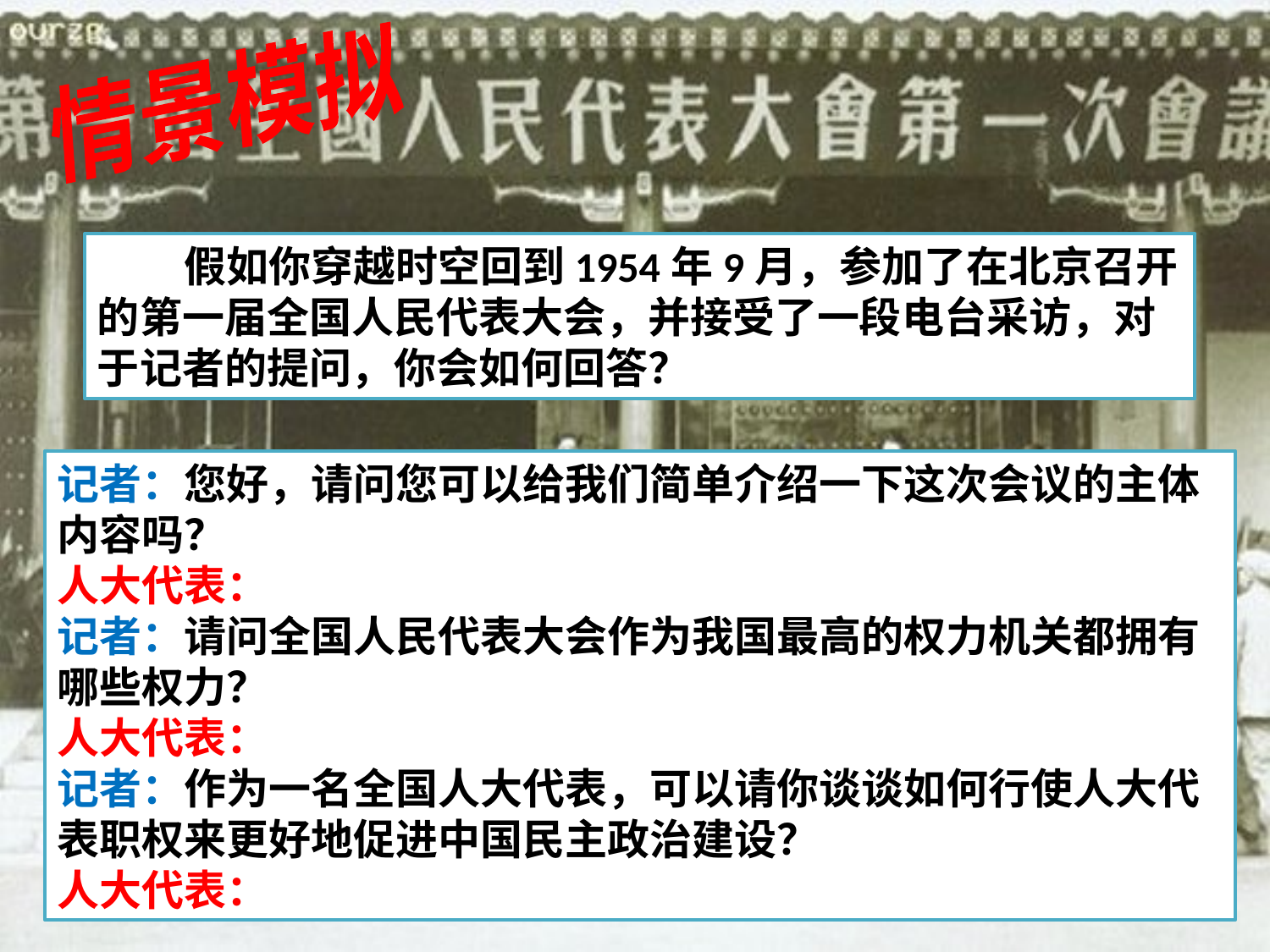

情景模拟
        假如你穿越时空回到1954年9月，参加了在北京召开的第一届全国人民代表大会，并接受了一段电台采访，对于记者的提问，你会如何回答？
记者：您好，请问您可以给我们简单介绍一下这次会议的主体内容吗？
人大代表：
记者：请问全国人民代表大会作为我国最高的权力机关都拥有哪些权力？
人大代表：
记者：作为一名全国人大代表，可以请你谈谈如何行使人大代表职权来更好地促进中国民主政治建设？
人大代表：